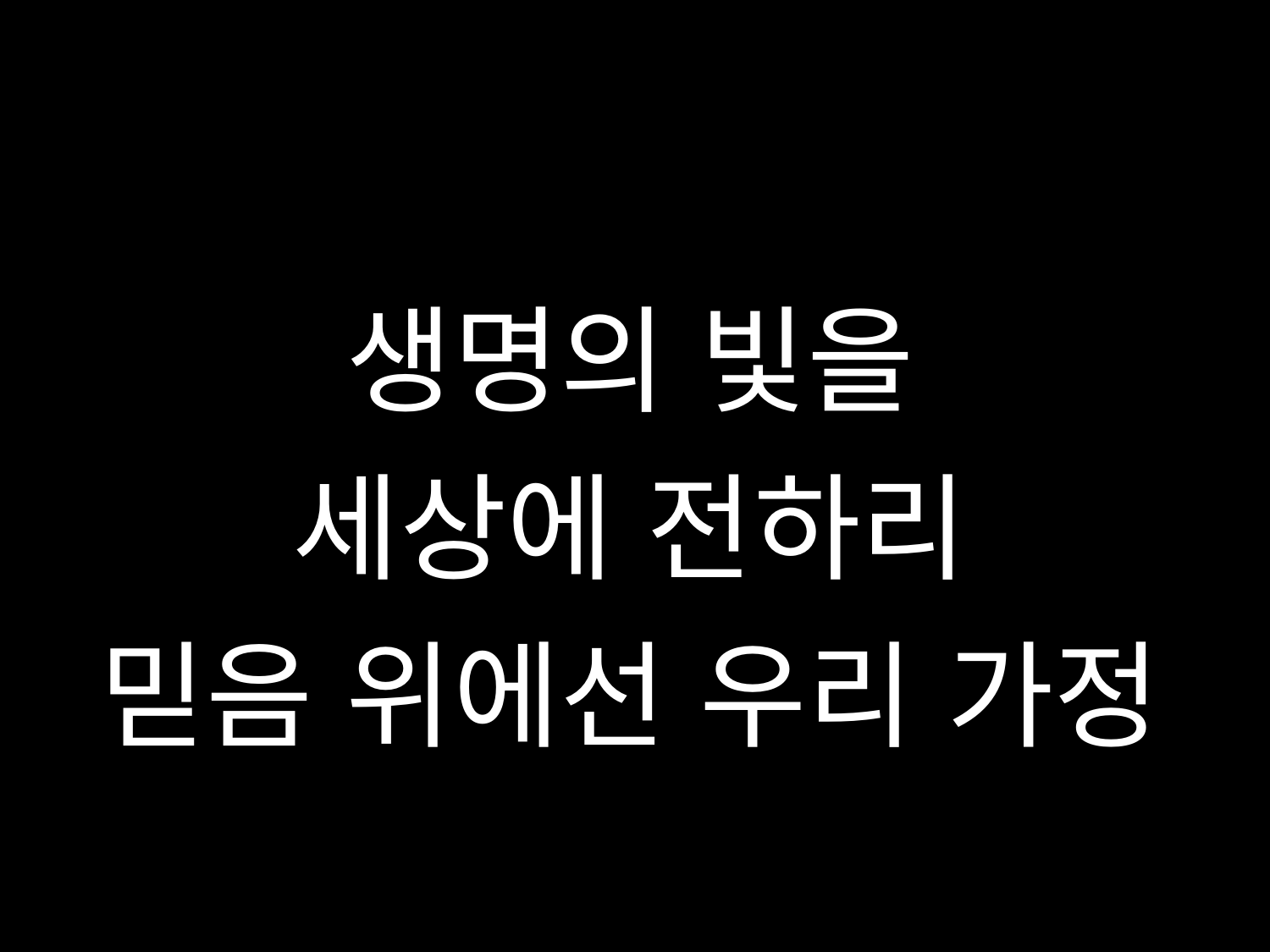

생명의 빛을
세상에 전하리
믿음 위에선 우리 가정